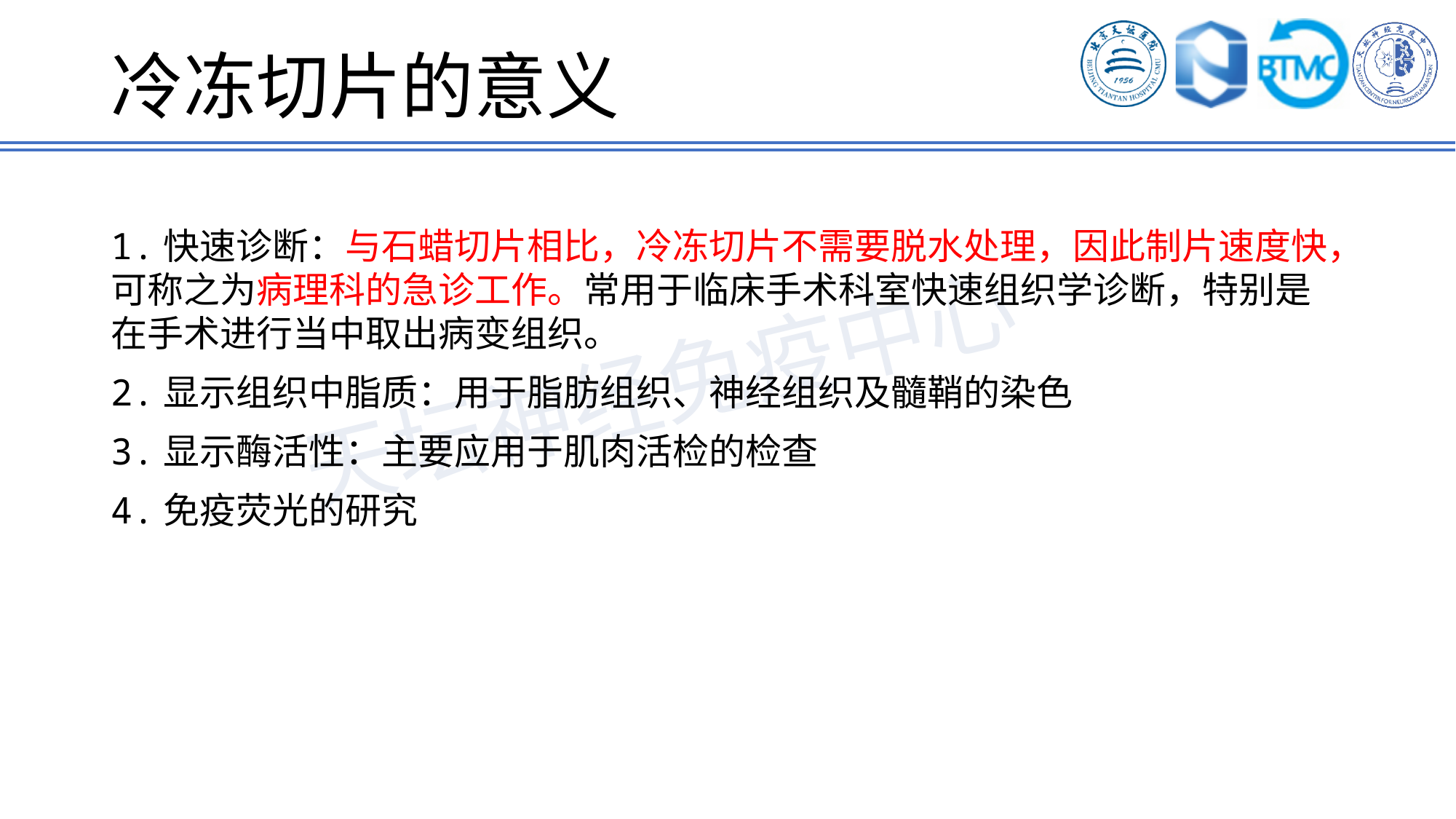

冷冻切片的意义
1.快速诊断：与石蜡切片相比，冷冻切片不需要脱水处理，因此制片速度快，可称之为病理科的急诊工作。常用于临床手术科室快速组织学诊断，特别是在手术进行当中取出病变组织。
2.显示组织中脂质：用于脂肪组织、神经组织及髓鞘的染色
3.显示酶活性：主要应用于肌肉活检的检查
4.免疫荧光的研究